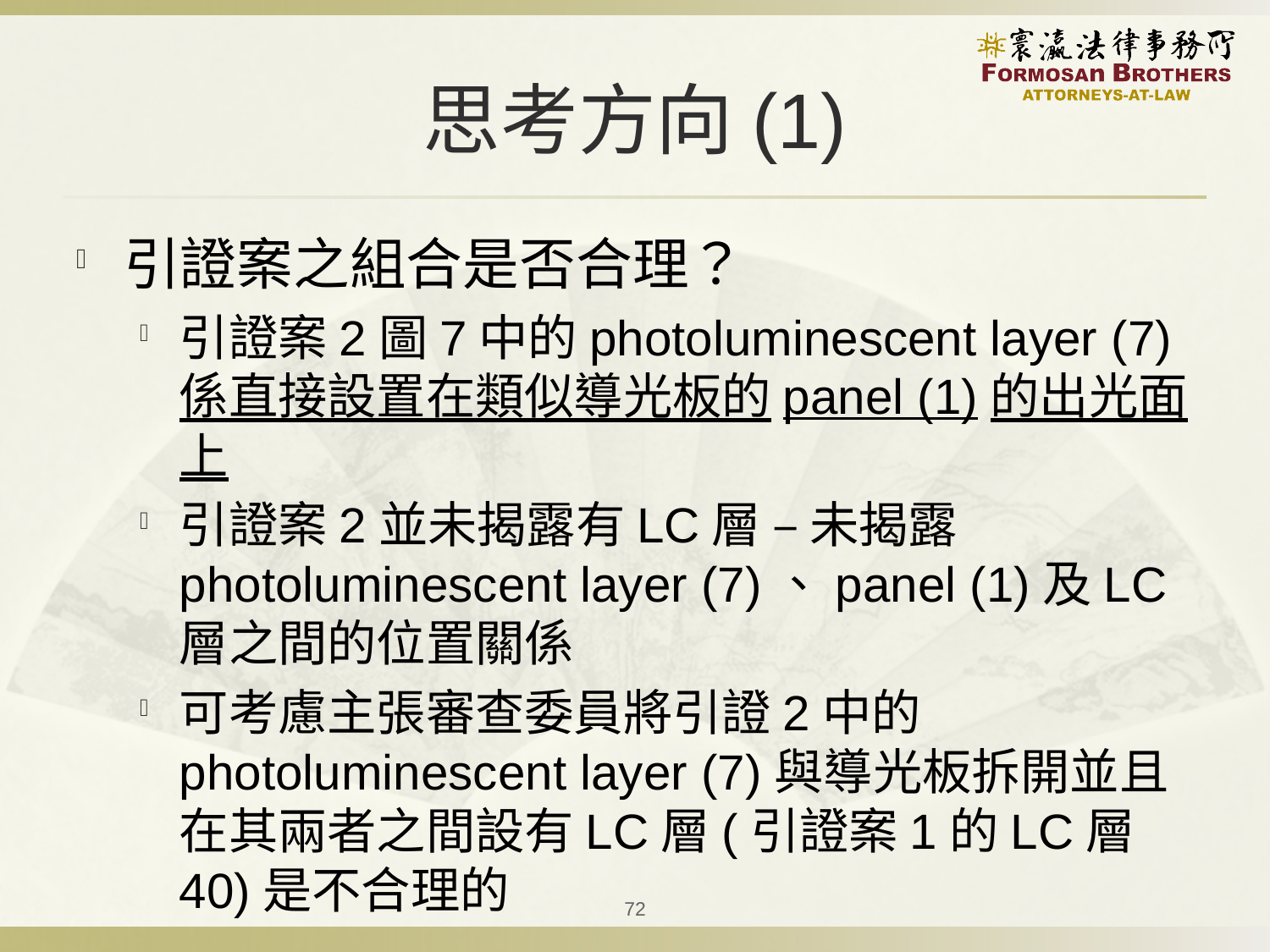

# 思考方向(1)
引證案之組合是否合理？
引證案2圖7中的photoluminescent layer (7)係直接設置在類似導光板的panel (1)的出光面上
引證案2並未揭露有LC層 – 未揭露photoluminescent layer (7)、panel (1)及LC層之間的位置關係
可考慮主張審查委員將引證2中的photoluminescent layer (7)與導光板拆開並且在其兩者之間設有LC層(引證案1的LC層40)是不合理的
72